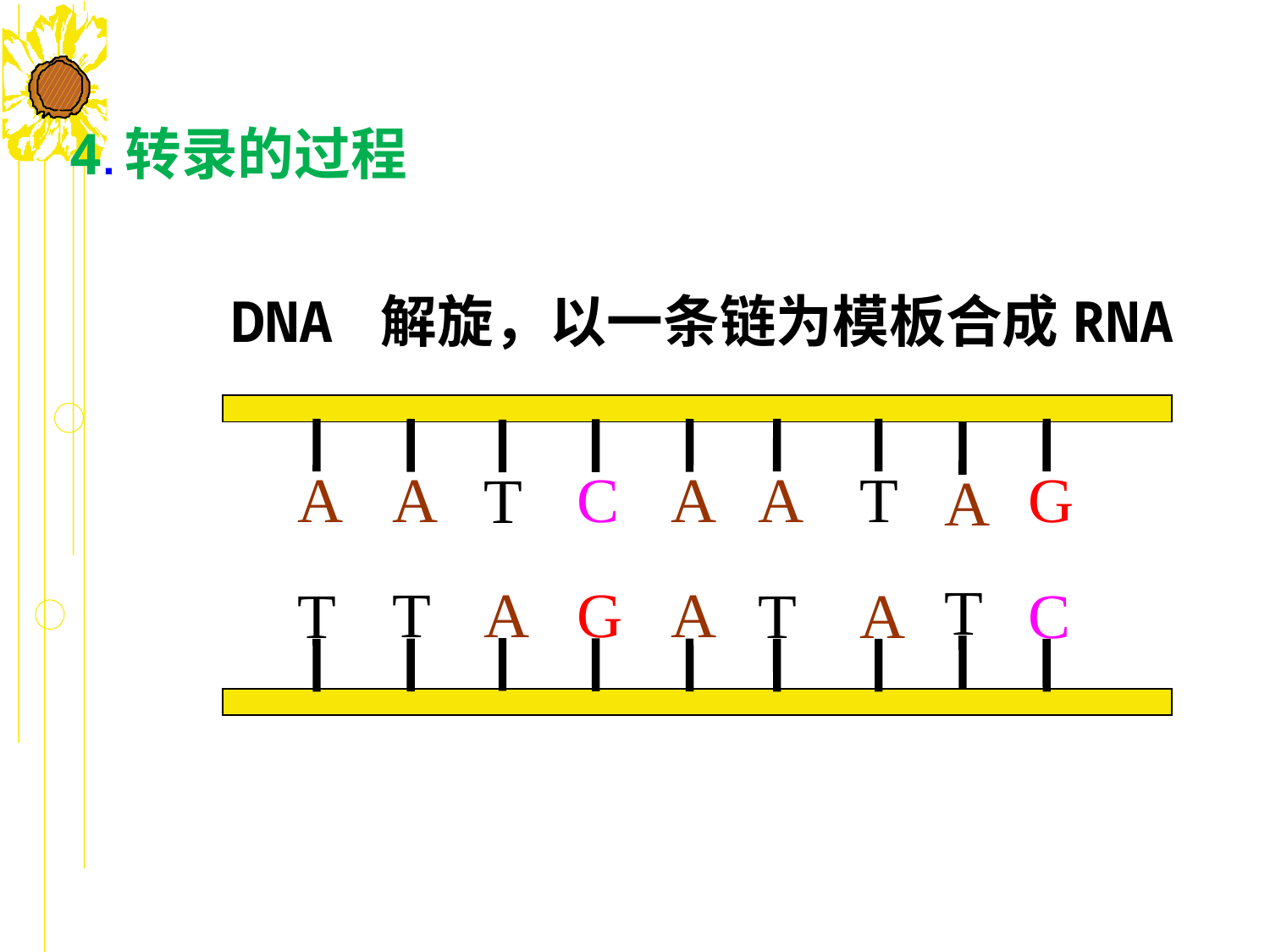

4.转录的过程
DNA 解旋，以一条链为模板合成RNA

A
A
T
G
A
C
A
T
A
T

A

T

G

A

T

T

A

C